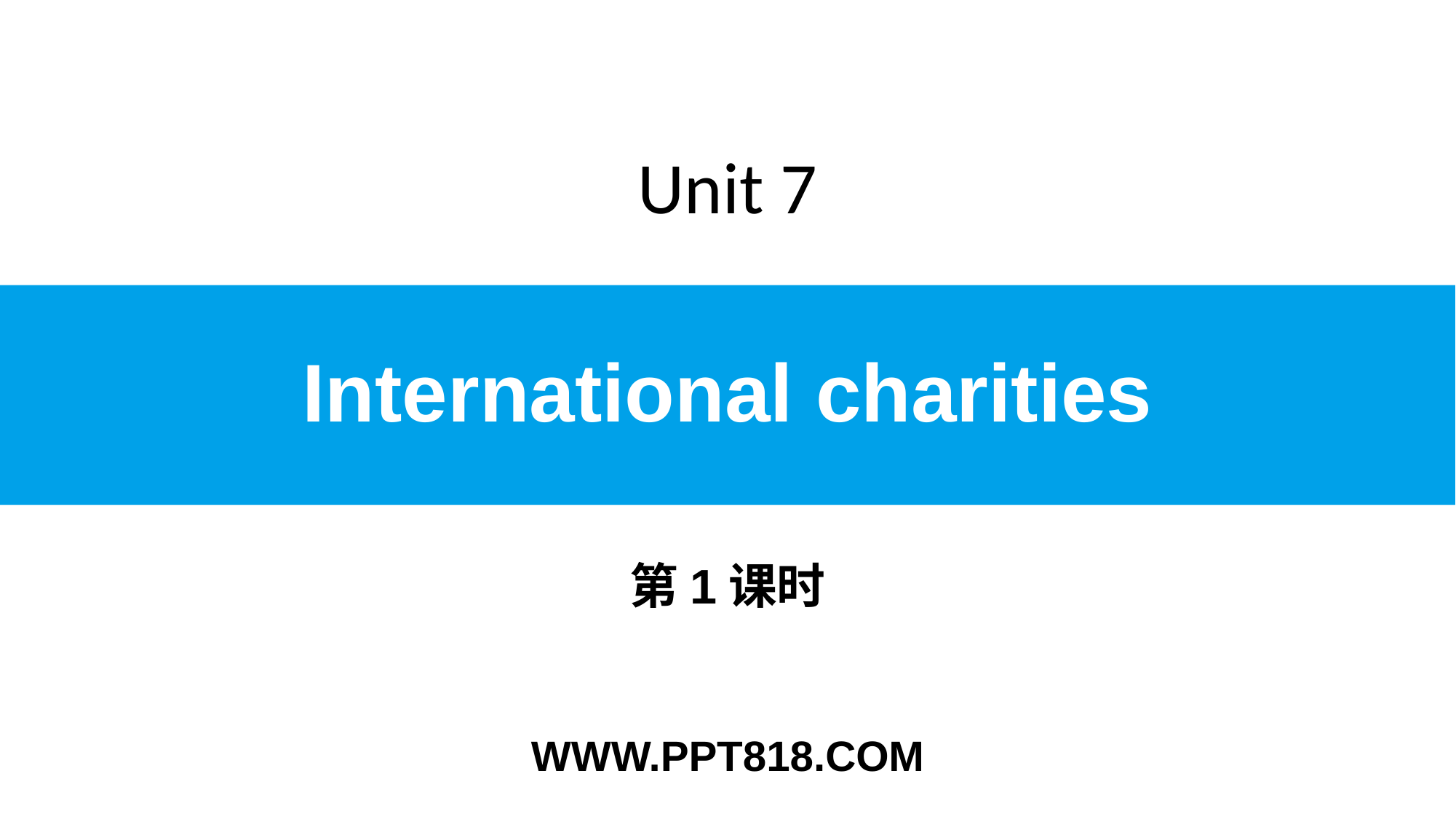

Unit 7
# International charities
第1课时
WWW.PPT818.COM